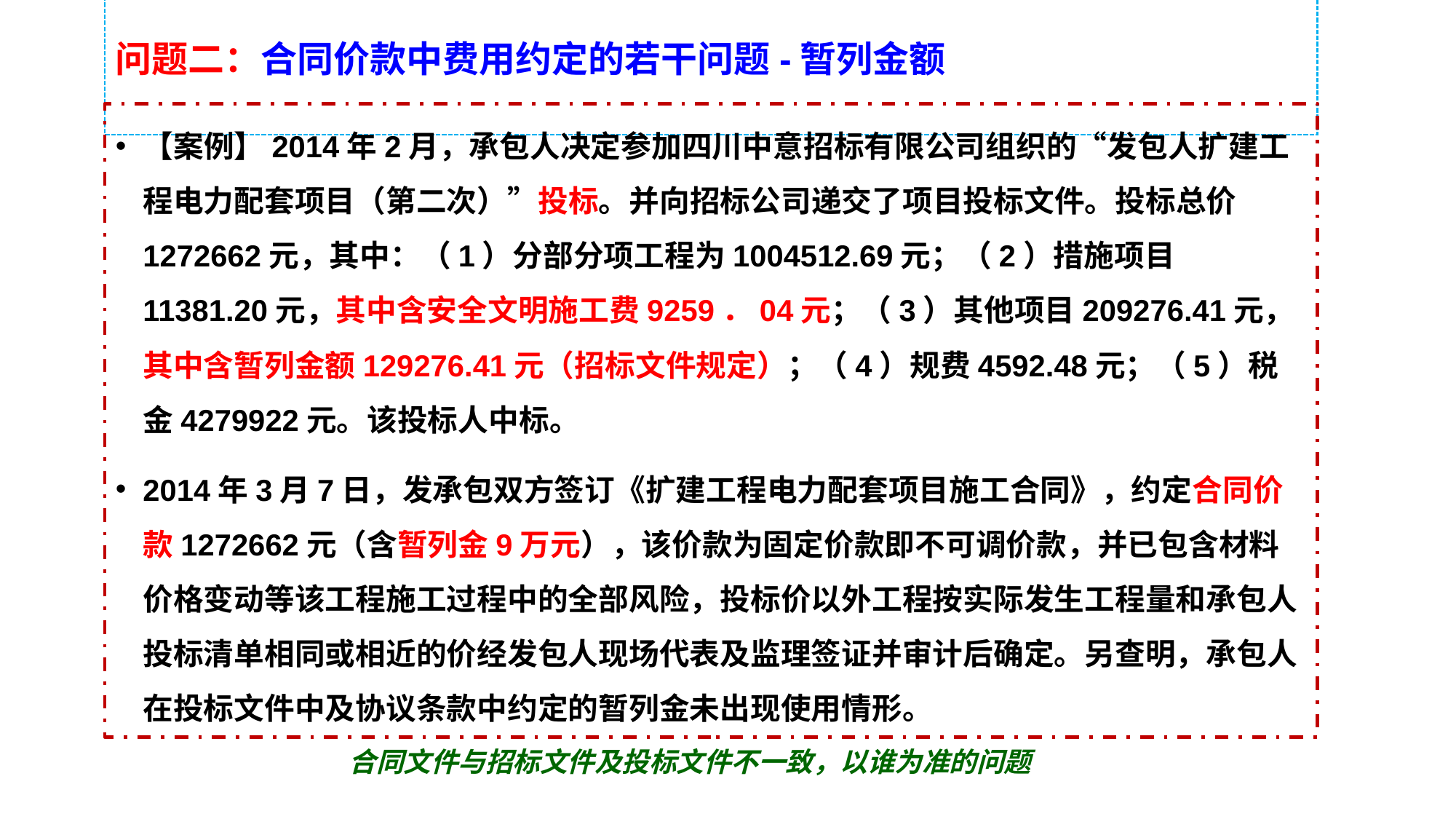

# 问题二：合同价款中费用约定的若干问题-暂列金额
【案例】2014年2月，承包人决定参加四川中意招标有限公司组织的“发包人扩建工程电力配套项目（第二次）”投标。并向招标公司递交了项目投标文件。投标总价1272662元，其中：（1）分部分项工程为1004512.69元；（2）措施项目11381.20元，其中含安全文明施工费9259．04元；（3）其他项目209276.41元，其中含暂列金额129276.41元（招标文件规定）；（4）规费4592.48元；（5）税金4279922元。该投标人中标。
2014年3月7日，发承包双方签订《扩建工程电力配套项目施工合同》，约定合同价款1272662元（含暂列金9万元），该价款为固定价款即不可调价款，并已包含材料价格变动等该工程施工过程中的全部风险，投标价以外工程按实际发生工程量和承包人投标清单相同或相近的价经发包人现场代表及监理签证并审计后确定。另查明，承包人在投标文件中及协议条款中约定的暂列金未出现使用情形。

合同文件与招标文件及投标文件不一致，以谁为准的问题